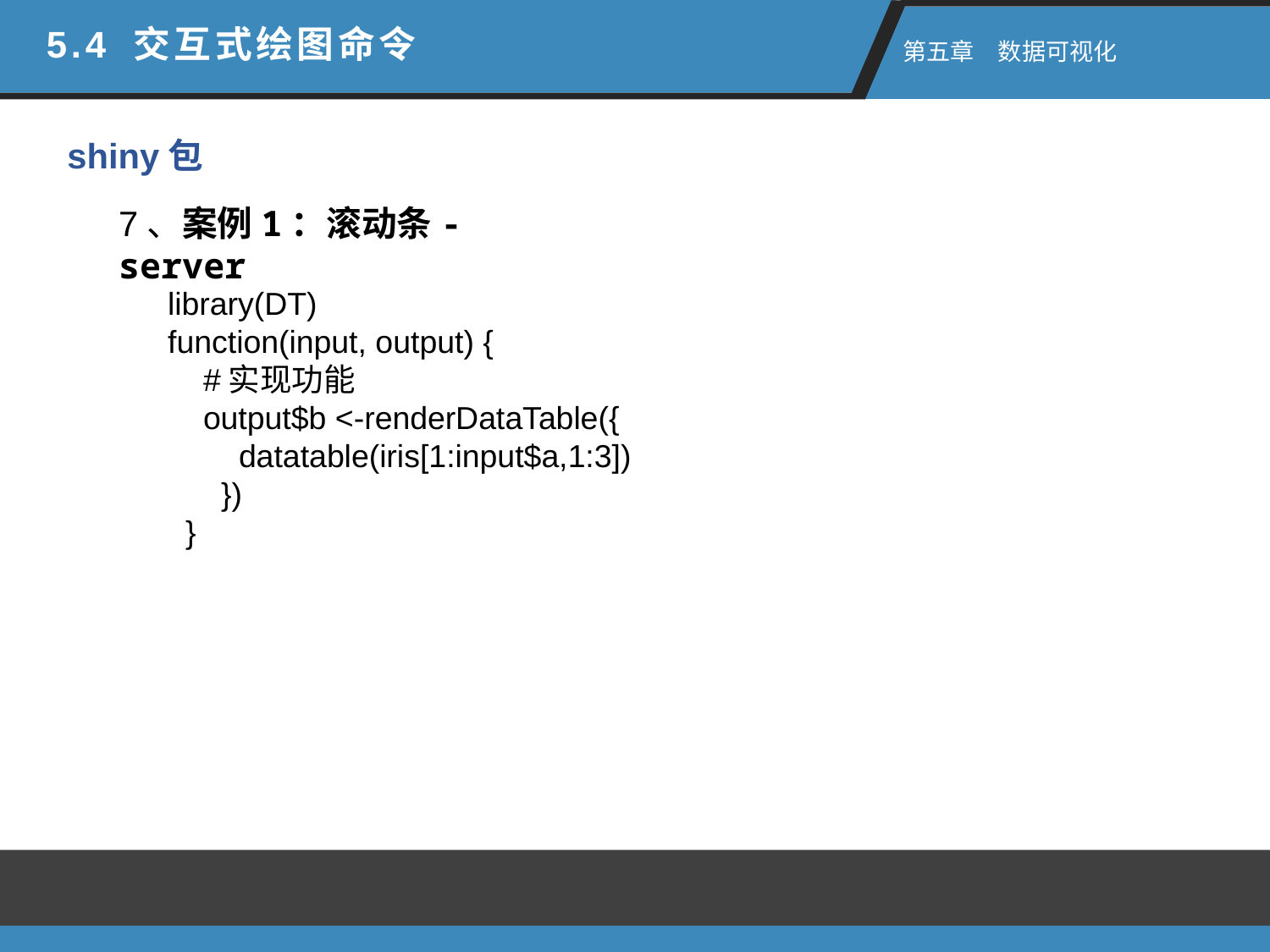

5.4 交互式绘图命令
  第五章　数据可视化
shiny包
7、案例1：滚动条-server

library(DT)
function(input, output) {
    #实现功能
    output$b <-renderDataTable({
        datatable(iris[1:input$a,1:3])
      })
  }